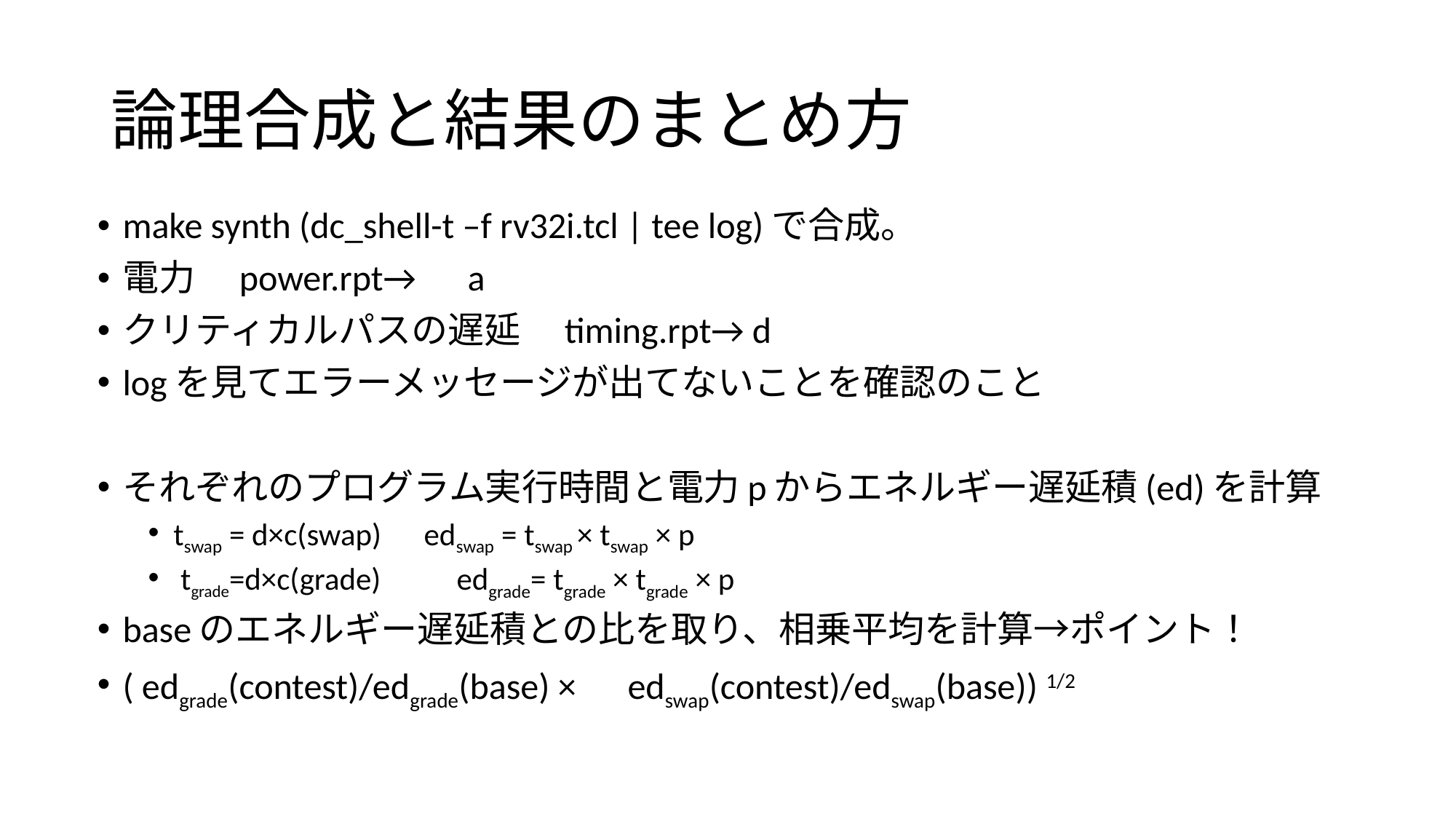

# 論理合成と結果のまとめ方
make synth (dc_shell-t –f rv32i.tcl | tee log)で合成。
電力　power.rpt→　a
クリティカルパスの遅延　timing.rpt→ d
logを見てエラーメッセージが出てないことを確認のこと

それぞれのプログラム実行時間と電力pからエネルギー遅延積(ed)を計算
tswap = d×c(swap)      edswap = tswap × tswap × p
 tgrade=d×c(grade)　　edgrade= tgrade × tgrade × p
baseのエネルギー遅延積との比を取り、相乗平均を計算→ポイント！
( edgrade(contest)/edgrade(base) ×　edswap(contest)/edswap(base)) 1/2